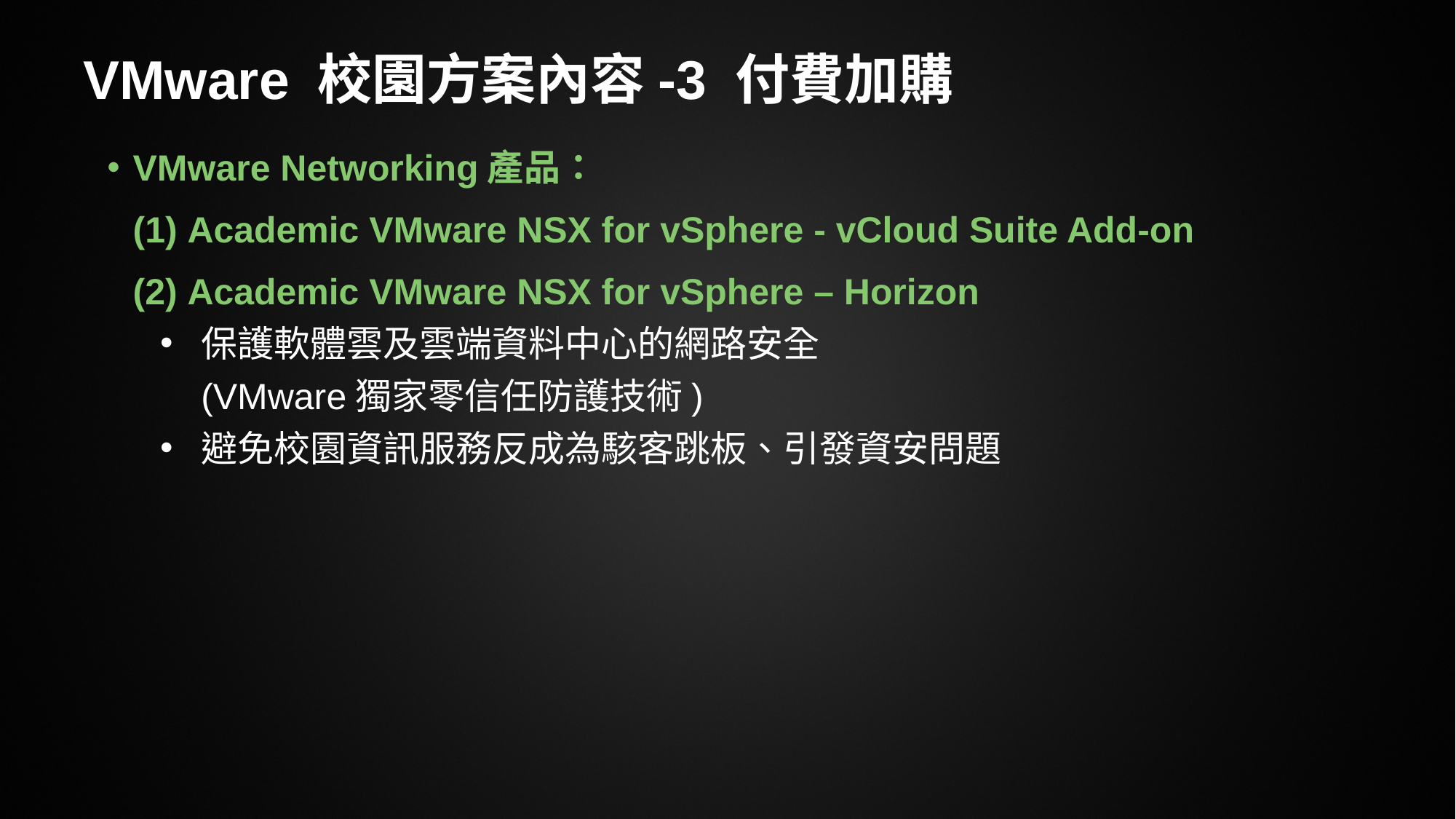

VMware 校園方案內容-3 付費加購
VMware Networking產品：
Academic VMware NSX for vSphere - vCloud Suite Add-on
Academic VMware NSX for vSphere – Horizon
保護軟體雲及雲端資料中心的網路安全
    (VMware獨家零信任防護技術)
避免校園資訊服務反成為駭客跳板、引發資安問題